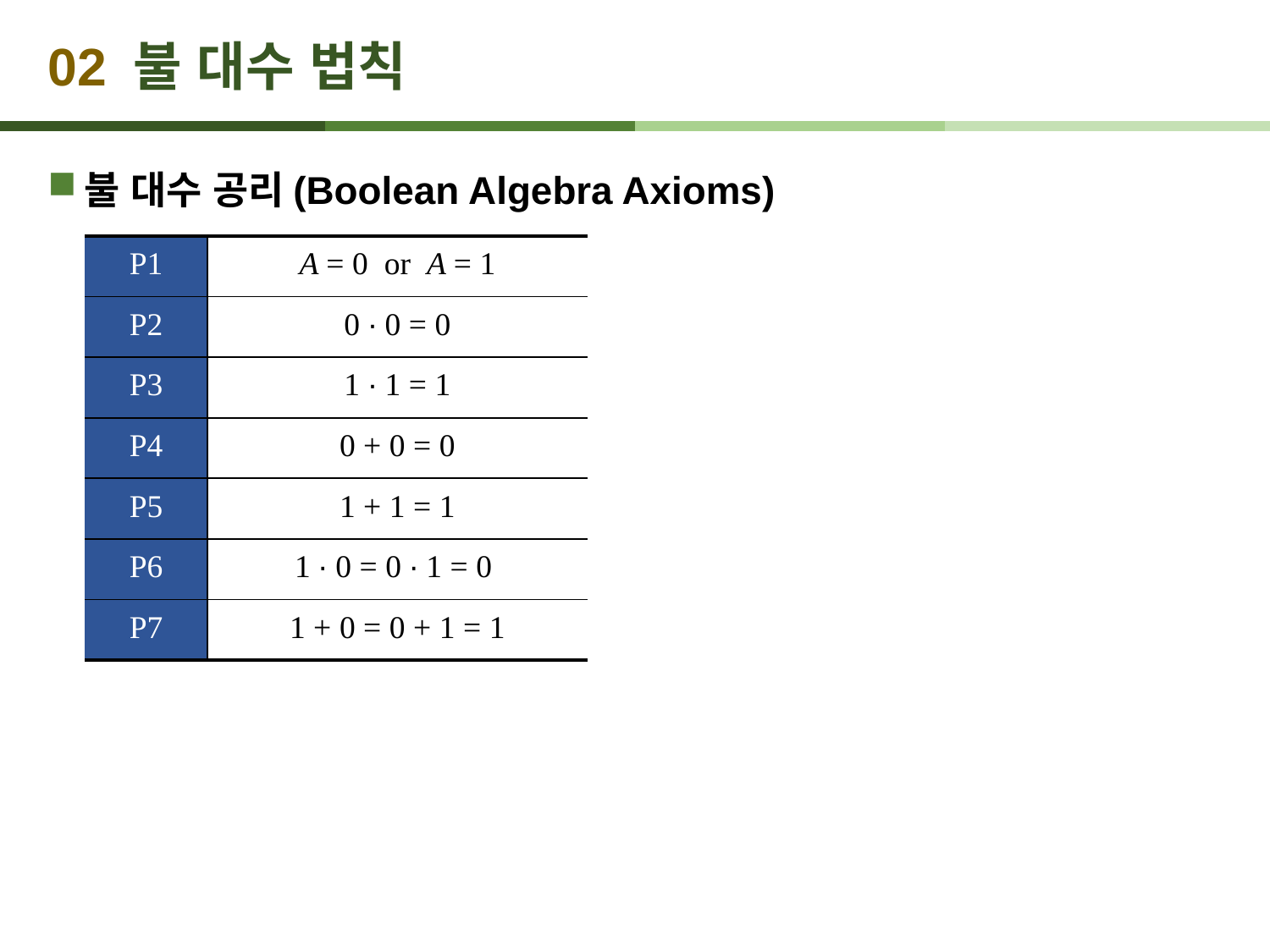

# 02 불 대수 법칙
불 대수 공리(Boolean Algebra Axioms)
| P1 | A = 0 or A = 1 |
| --- | --- |
| P2 | 0 ∙ 0 = 0 |
| P3 | 1 ∙ 1 = 1 |
| P4 | 0 + 0 = 0 |
| P5 | 1 + 1 = 1 |
| P6 | 1 ∙ 0 = 0 ∙ 1 = 0 |
| P7 | 1 + 0 = 0 + 1 = 1 |